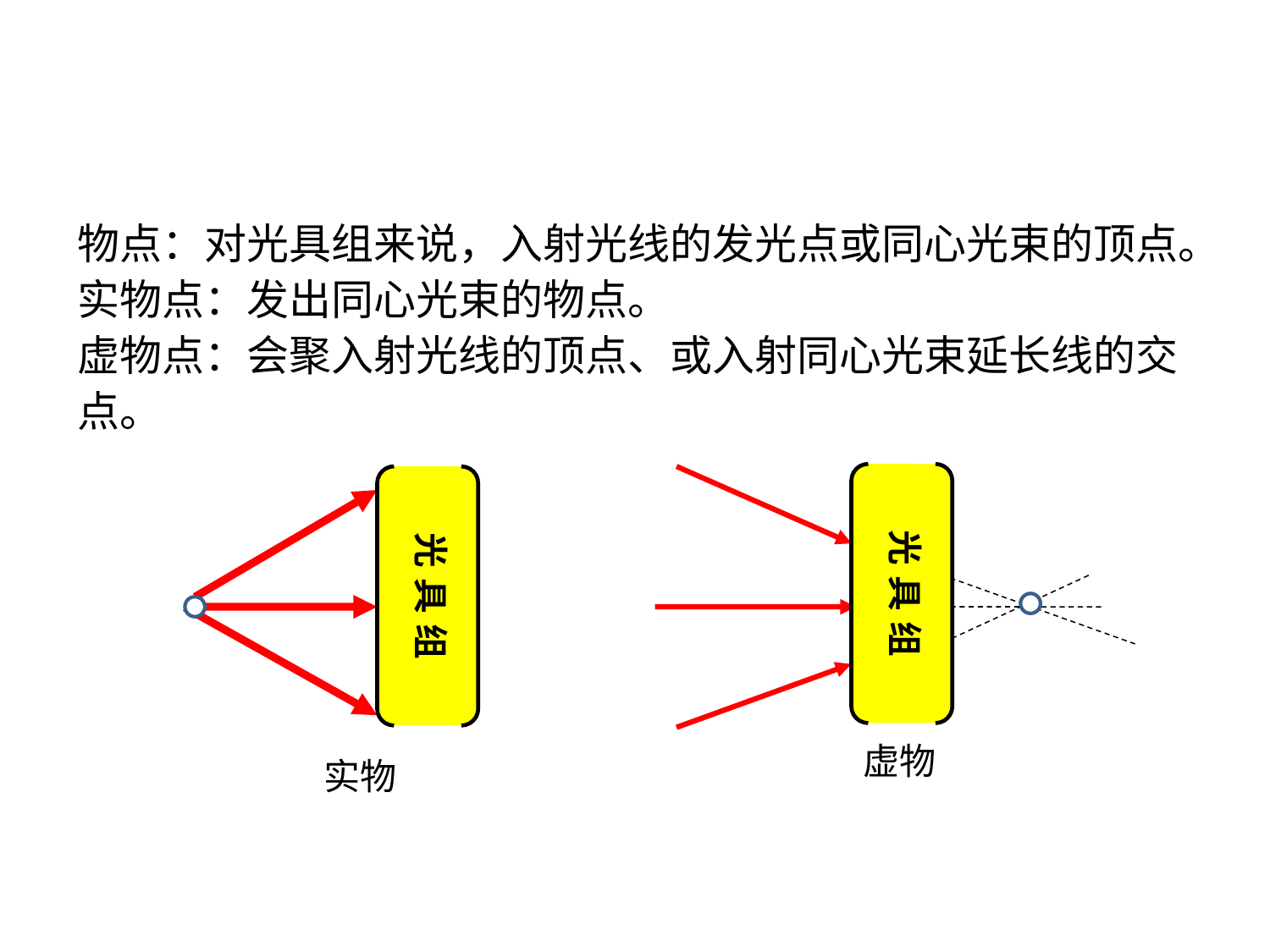

物点：对光具组来说，入射光线的发光点或同心光束的顶点。
实物点：发出同心光束的物点。
虚物点：会聚入射光线的顶点、或入射同心光束延长线的交点。

光具组

光具组

虚物
实物